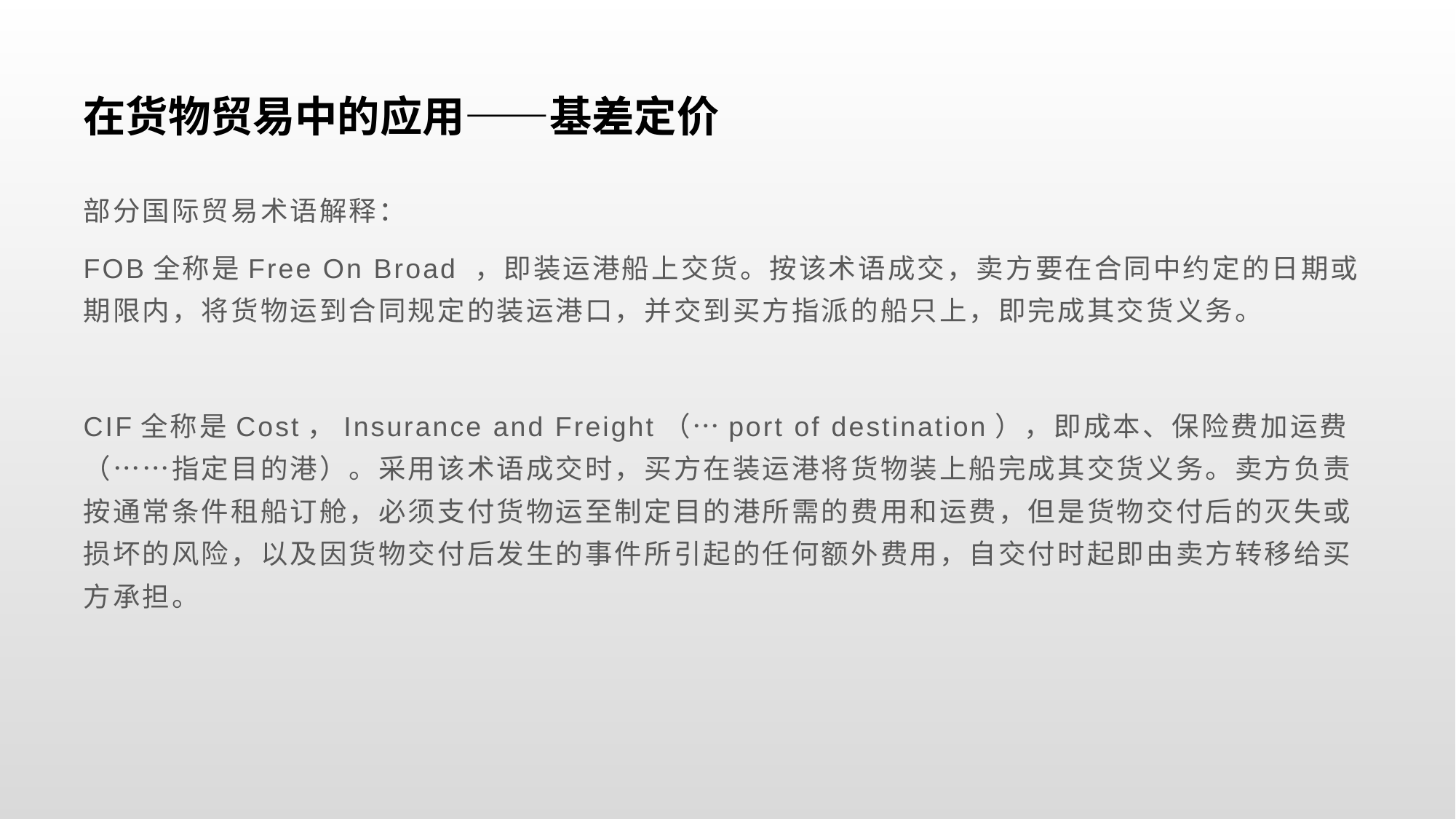

# 在货物贸易中的应用——基差定价
部分国际贸易术语解释：
FOB全称是Free On Broad ，即装运港船上交货。按该术语成交，卖方要在合同中约定的日期或期限内，将货物运到合同规定的装运港口，并交到买方指派的船只上，即完成其交货义务。

CIF全称是Cost，Insurance and Freight（…port of destination），即成本、保险费加运费（……指定目的港）。采用该术语成交时，买方在装运港将货物装上船完成其交货义务。卖方负责按通常条件租船订舱，必须支付货物运至制定目的港所需的费用和运费，但是货物交付后的灭失或损坏的风险，以及因货物交付后发生的事件所引起的任何额外费用，自交付时起即由卖方转移给买方承担。